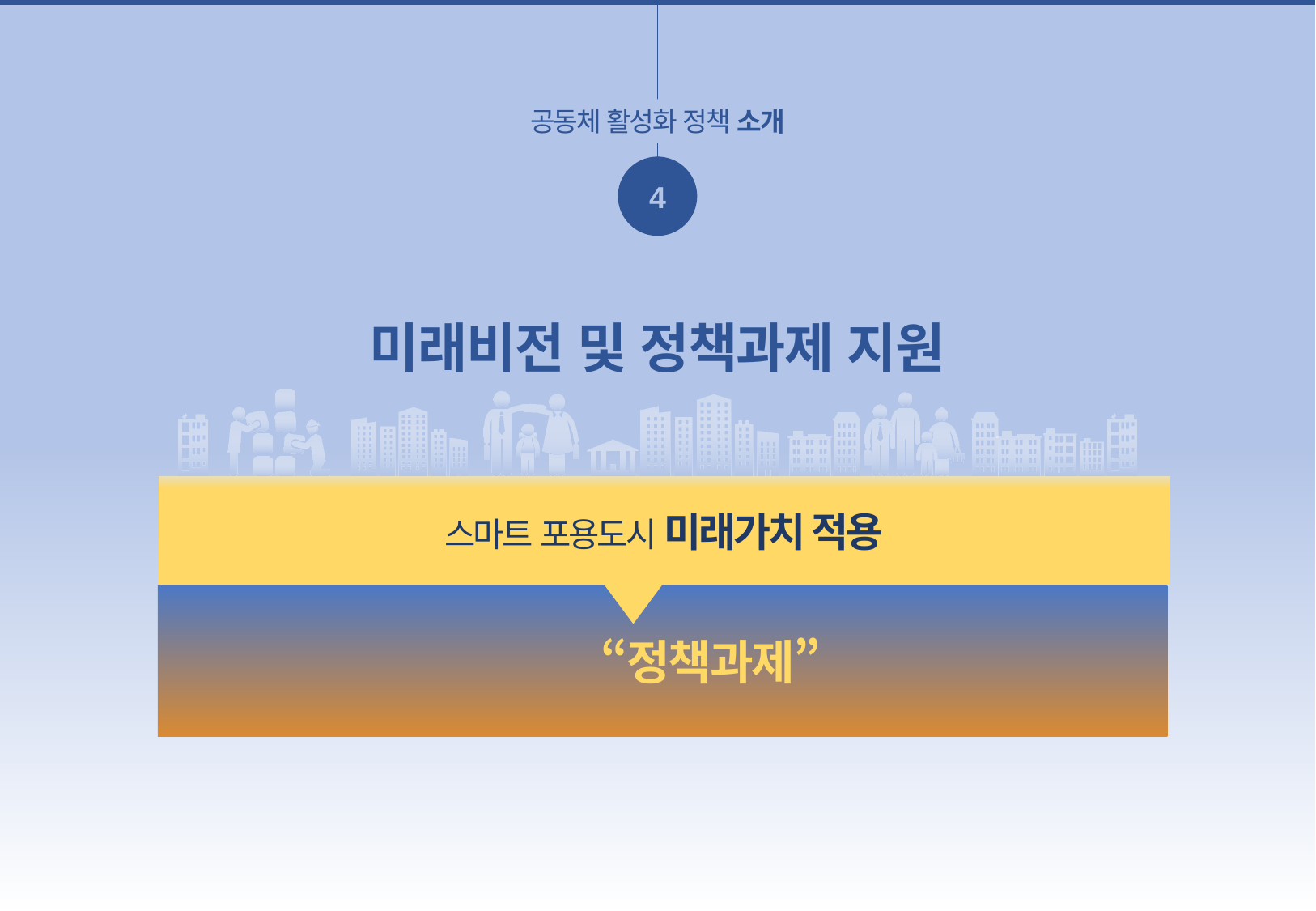

공동체 활성화 정책 소개
4
미래비전 및 정책과제 지원

스마트 포용도시 미래가치 적용

미래비전 및 “정책과제” 지원
29